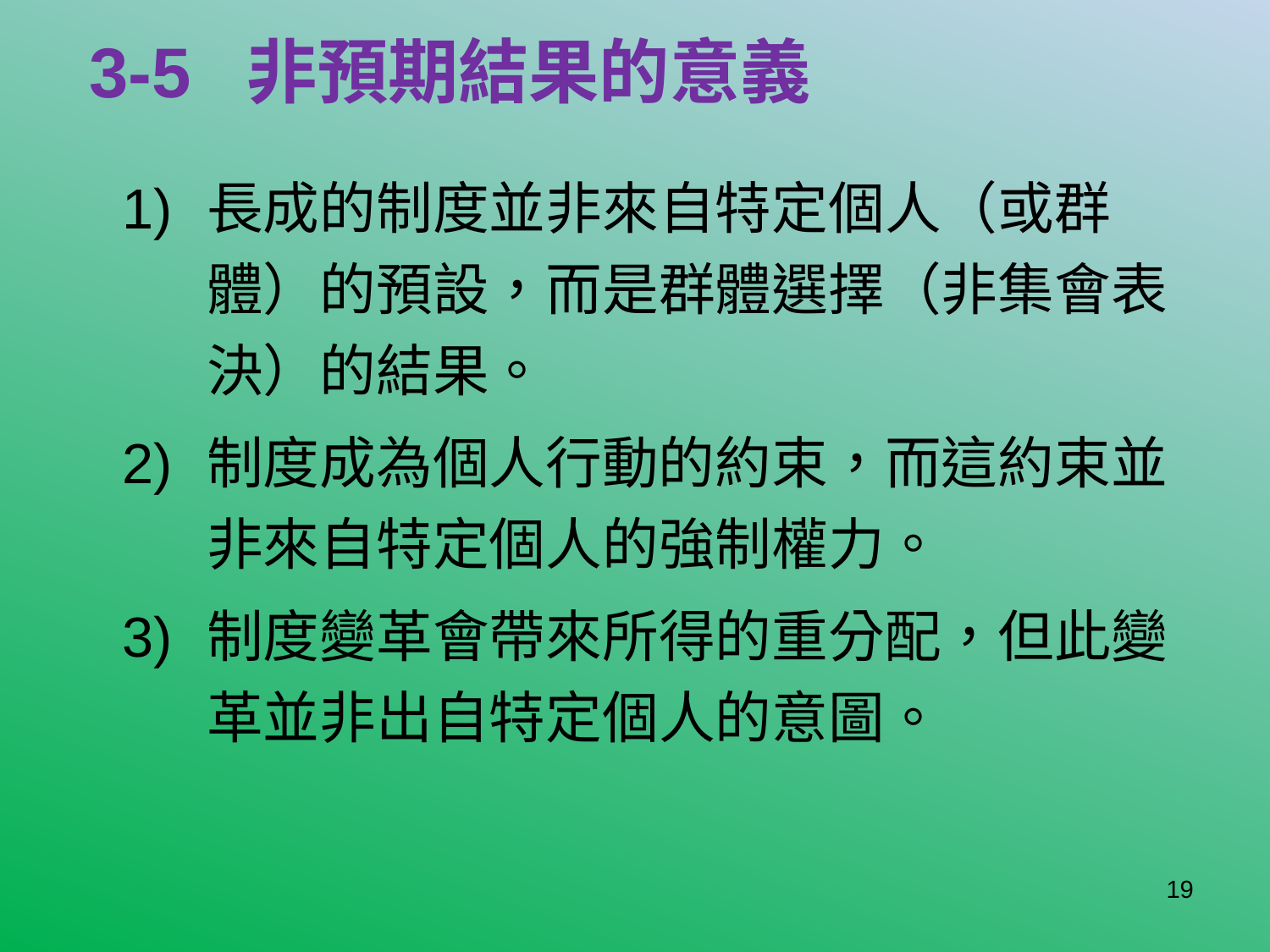

# 3-5  非預期結果的意義
長成的制度並非來自特定個人（或群體）的預設，而是群體選擇（非集會表決）的結果。
制度成為個人行動的約束，而這約束並非來自特定個人的強制權力。
制度變革會帶來所得的重分配，但此變革並非出自特定個人的意圖。
19